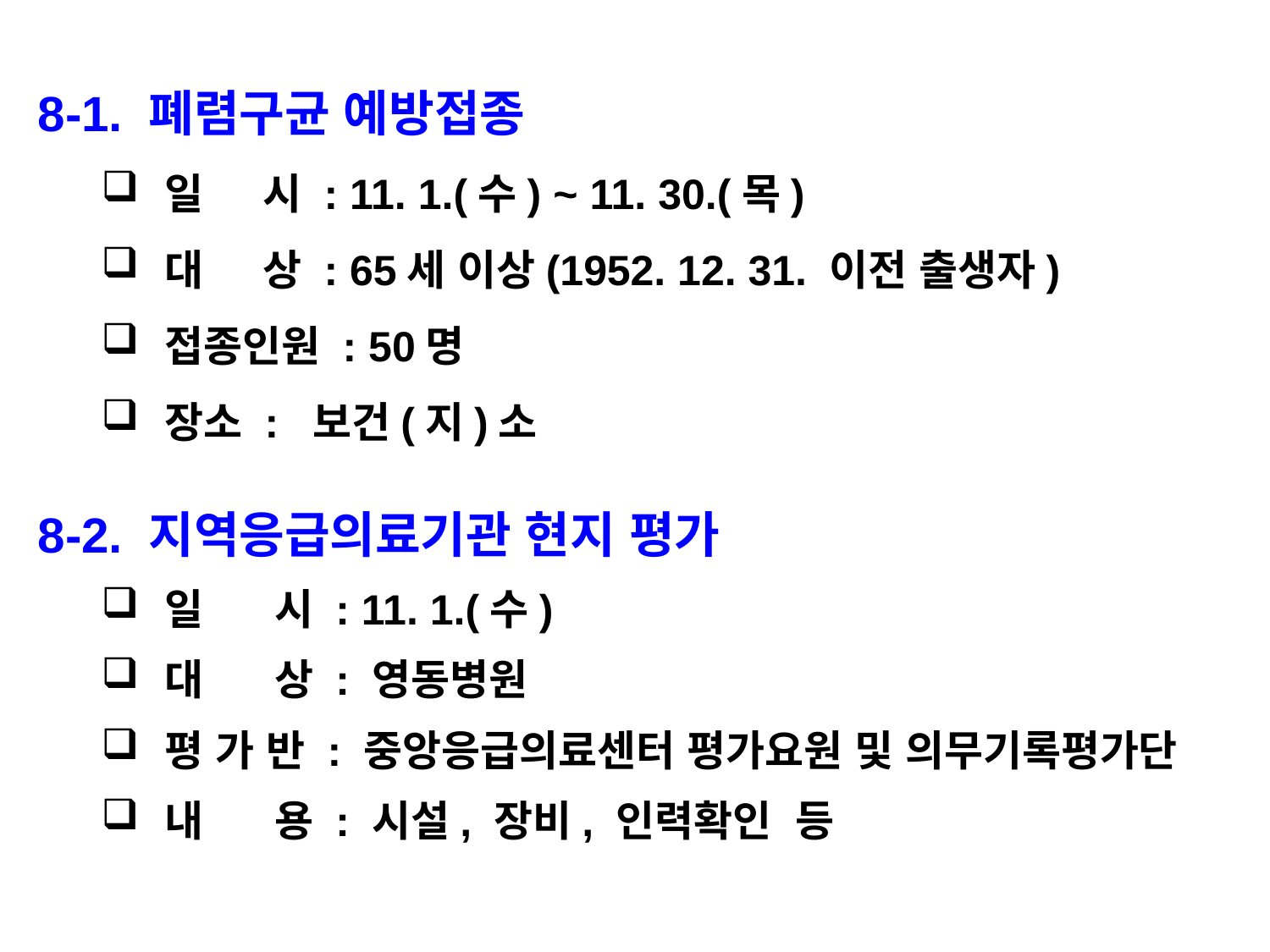

8-1. 폐렴구균 예방접종
일     시 : 11. 1.(수) ~ 11. 30.(목)
대     상 : 65세 이상(1952. 12. 31. 이전 출생자)
접종인원 : 50명
장소 :  보건(지)소

8-2. 지역응급의료기관 현지 평가
일      시 : 11. 1.(수)
대      상 : 영동병원
평 가 반 : 중앙응급의료센터 평가요원 및 의무기록평가단
내      용 : 시설, 장비, 인력확인  등